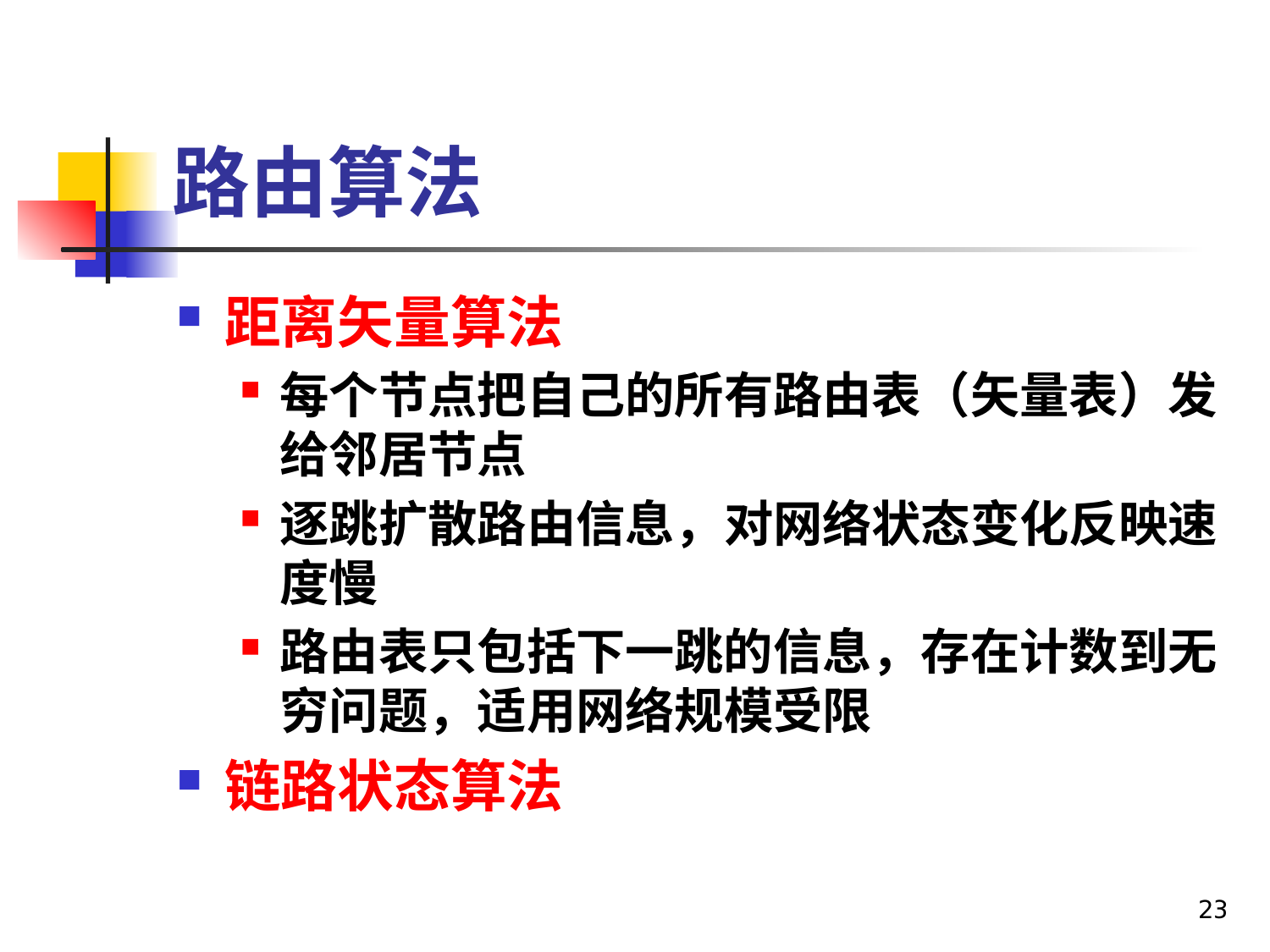

# 路由算法
距离矢量算法
每个节点把自己的所有路由表（矢量表）发给邻居节点
逐跳扩散路由信息，对网络状态变化反映速度慢
路由表只包括下一跳的信息，存在计数到无穷问题，适用网络规模受限
链路状态算法
23